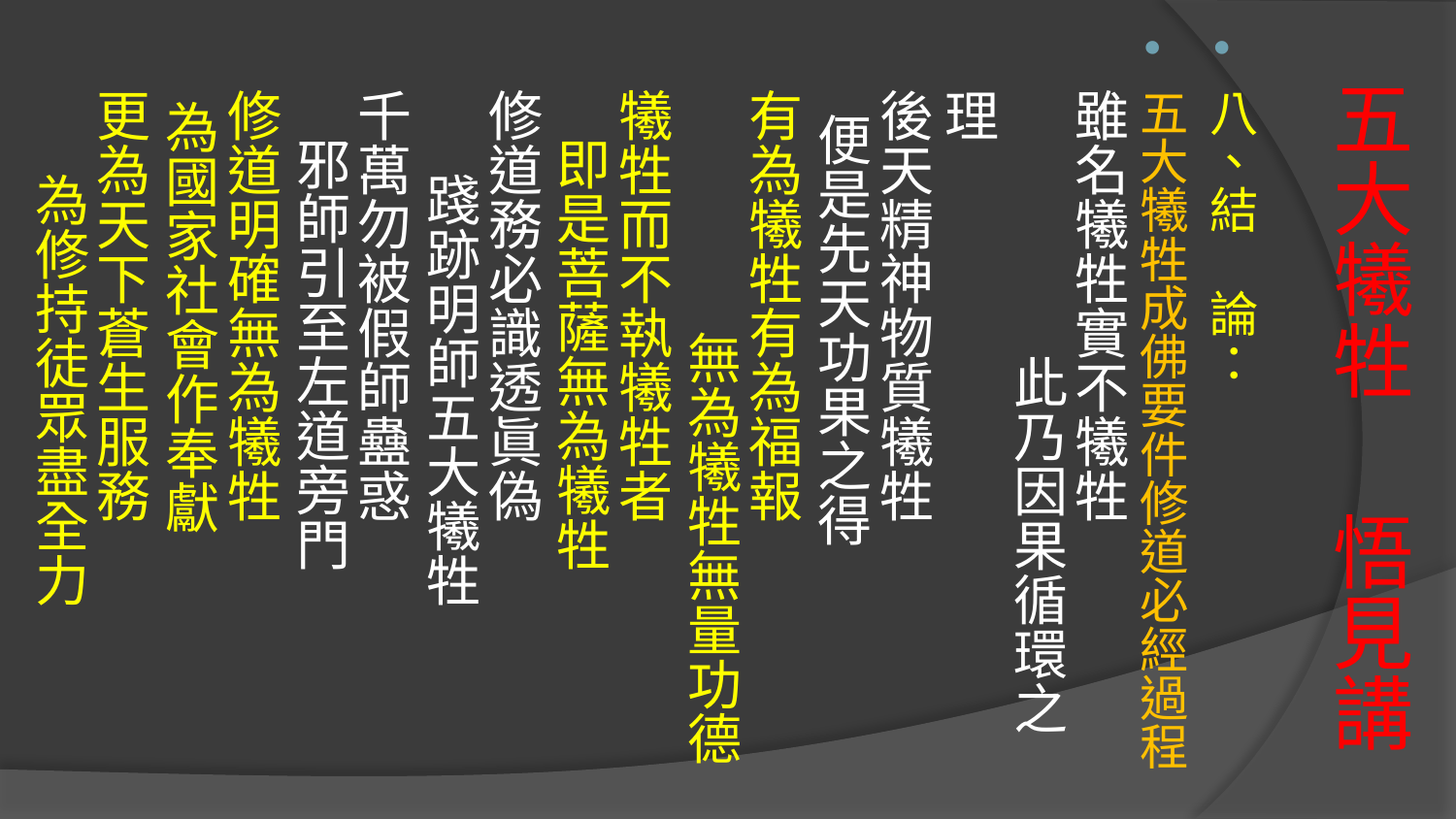

八、結     論：
五大犧牲成佛要件修道必經過程
雖名犧牲實不犧牲                                            此乃因果循環之理
後天精神物質犧牲                        便是先天功果之得
有為犧牲有為福報                                          無為犧牲無量功德
犧牲而不執犧牲者                          即是菩薩無為犧牲
修道務必識透眞偽                             踐跡明師五大犧牲
千萬勿被假師蠱惑                          邪師引至左道旁門
修道明確無為犧牲                       為國家社會作奉獻
更為天下蒼生服務                             為修持徒眾盡全力
# 五大犧牲      悟見講